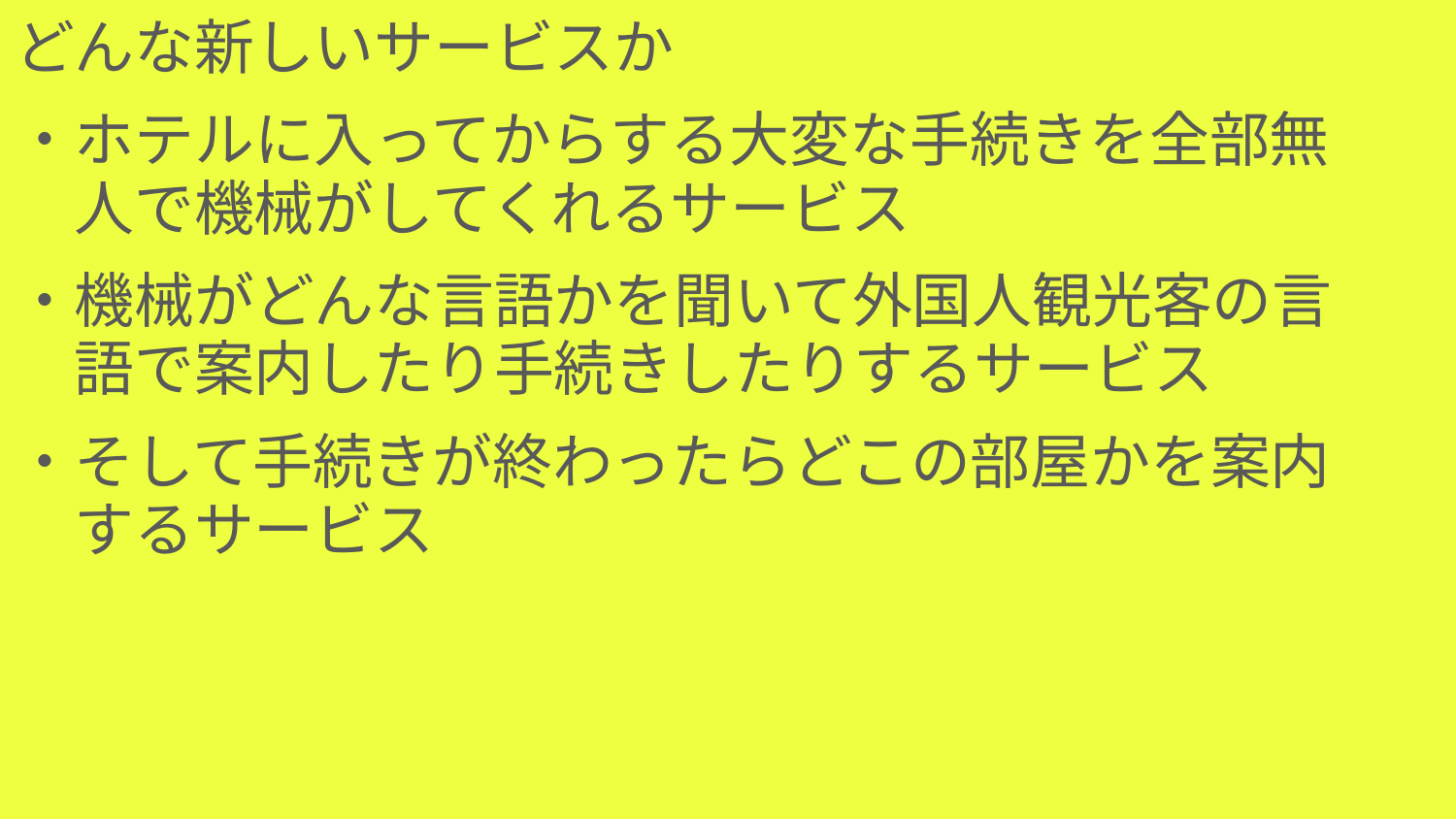

どんな新しいサービスか
・ホテルに入ってからする大変な手続きを全部無　　人で機械がしてくれるサービス
・機械がどんな言語かを聞いて外国人観光客の言　　語で案内したり手続きしたりするサービス
・そして手続きが終わったらどこの部屋かを案内　　するサービス